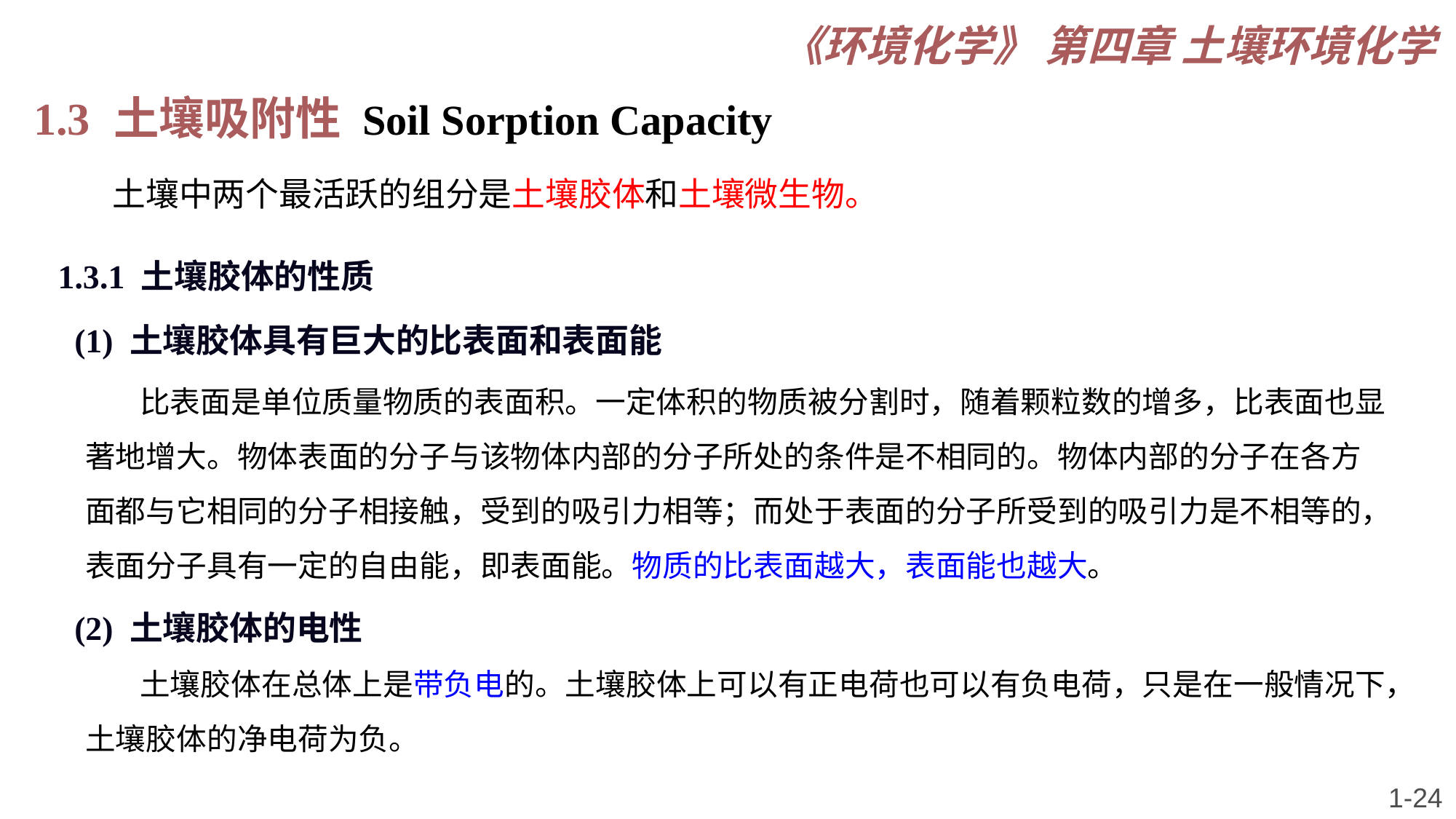

《环境化学》 第四章 土壤环境化学
1.3 土壤吸附性 Soil Sorption Capacity
土壤中两个最活跃的组分是土壤胶体和土壤微生物。
1.3.1 土壤胶体的性质

(1) 土壤胶体具有巨大的比表面和表面能
比表面是单位质量物质的表面积。一定体积的物质被分割时，随着颗粒数的增多，比表面也显著地增大。物体表面的分子与该物体内部的分子所处的条件是不相同的。物体内部的分子在各方面都与它相同的分子相接触，受到的吸引力相等；而处于表面的分子所受到的吸引力是不相等的，表面分子具有一定的自由能，即表面能。物质的比表面越大，表面能也越大。

(2) 土壤胶体的电性
土壤胶体在总体上是带负电的。土壤胶体上可以有正电荷也可以有负电荷，只是在一般情况下，土壤胶体的净电荷为负。
1-24